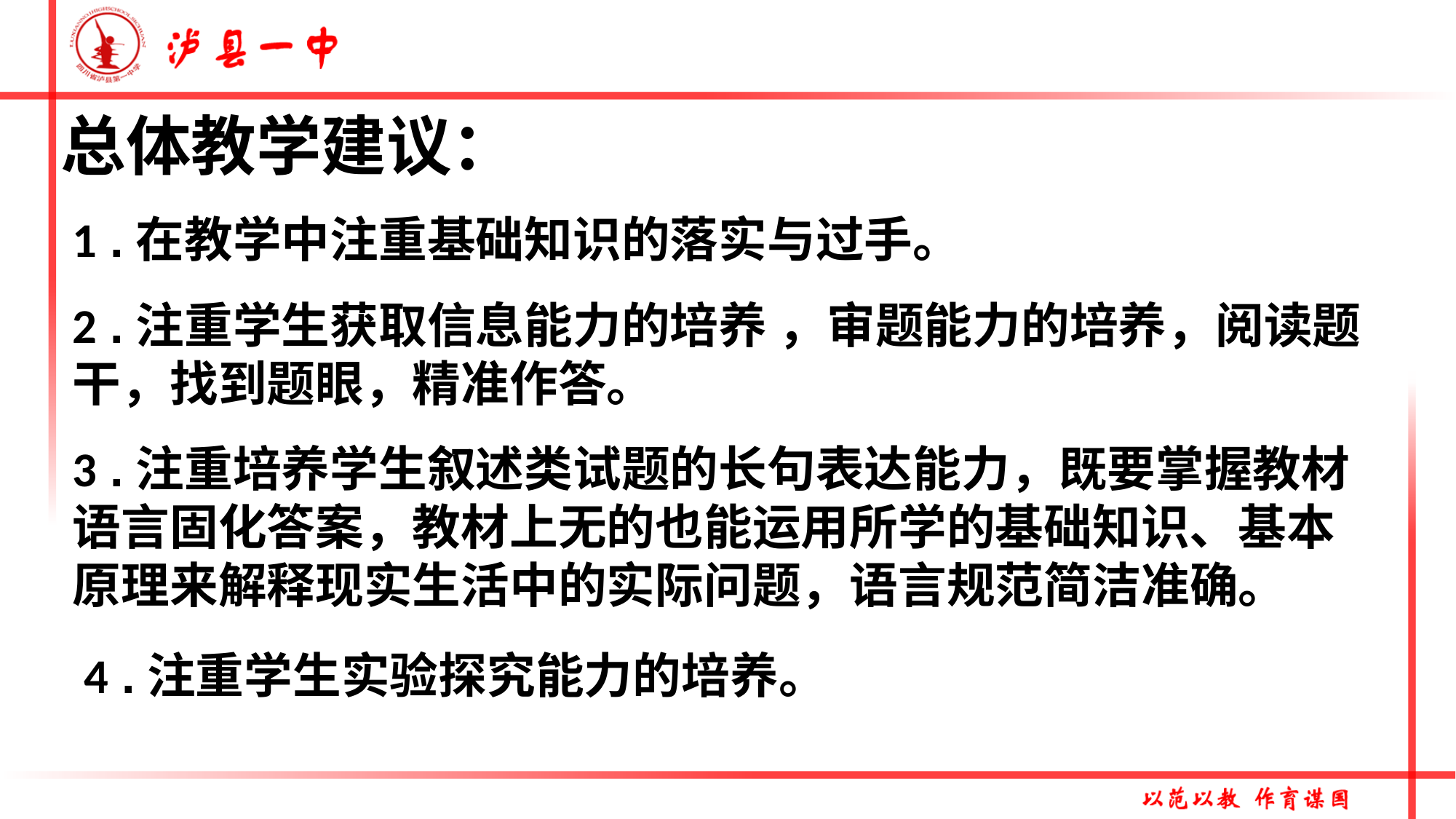

总体教学建议：
1 .在教学中注重基础知识的落实与过手。
2 .注重学生获取信息能力的培养 ，审题能力的培养，阅读题干，找到题眼，精准作答。
3 .注重培养学生叙述类试题的长句表达能力，既要掌握教材语言固化答案，教材上无的也能运用所学的基础知识、基本原理来解释现实生活中的实际问题，语言规范简洁准确。
4 .注重学生实验探究能力的培养。